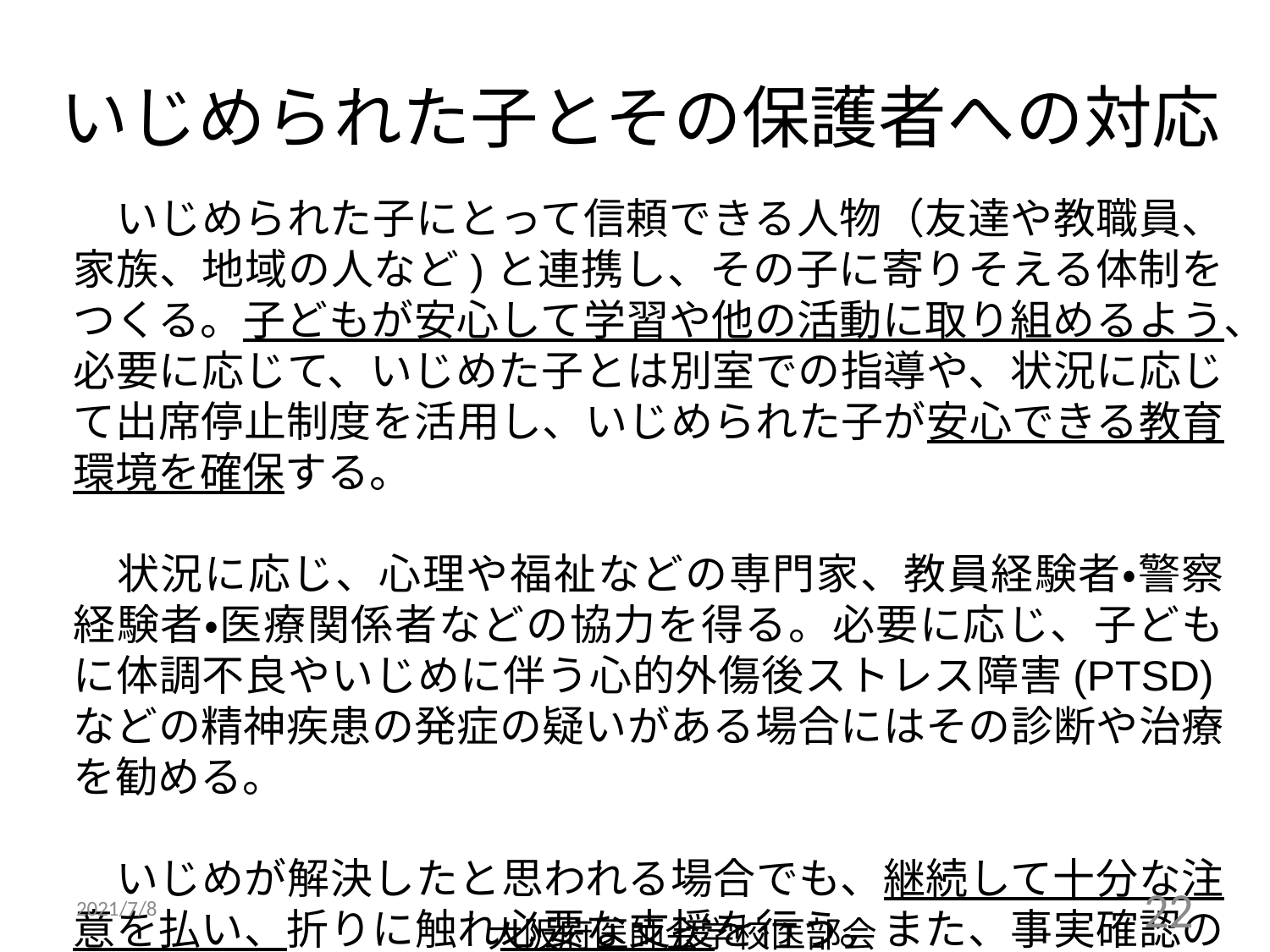

# いじめられた子とその保護者への対応
　いじめられた子にとって信頼できる人物（友達や教職員、家族、地域の人など)と連携し、その子に寄りそえる体制をつくる。子どもが安心して学習や他の活動に取り組めるよう、必要に応じて、いじめた子とは別室での指導や、状況に応じて出席停止制度を活用し、いじめられた子が安心できる教育環境を確保する。

　状況に応じ、心理や福祉などの専門家、教員経験者・警察経験者・医療関係者などの協力を得る。必要に応じ、子どもに体調不良やいじめに伴う心的外傷後ストレス障害(PTSD)などの精神疾患の発症の疑いがある場合にはその診断や治療を勧める。

　いじめが解決したと思われる場合でも、継続して十分な注意を払い、折りに触れ必要な支援を行う。また、事実確認のための聴き取りやアンケート等により判明した情報を適切に提供する。
2021/7/8
22
大阪府医師会学校医部会